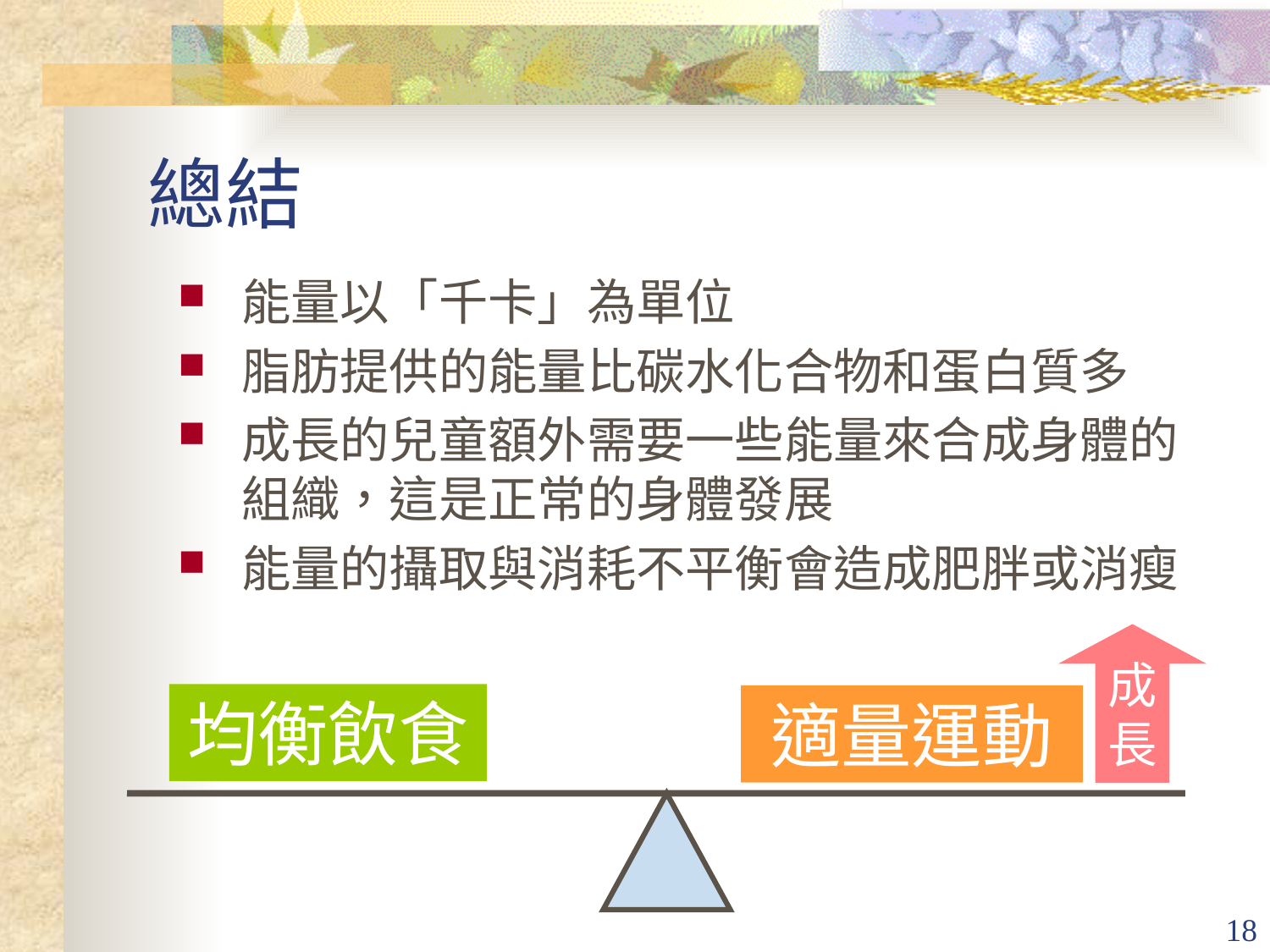

# 總結
能量以「千卡」為單位
脂肪提供的能量比碳水化合物和蛋白質多
成長的兒童額外需要一些能量來合成身體的組織，這是正常的身體發展
能量的攝取與消耗不平衡會造成肥胖或消瘦
成
長
均衡飲食
適量運動

18